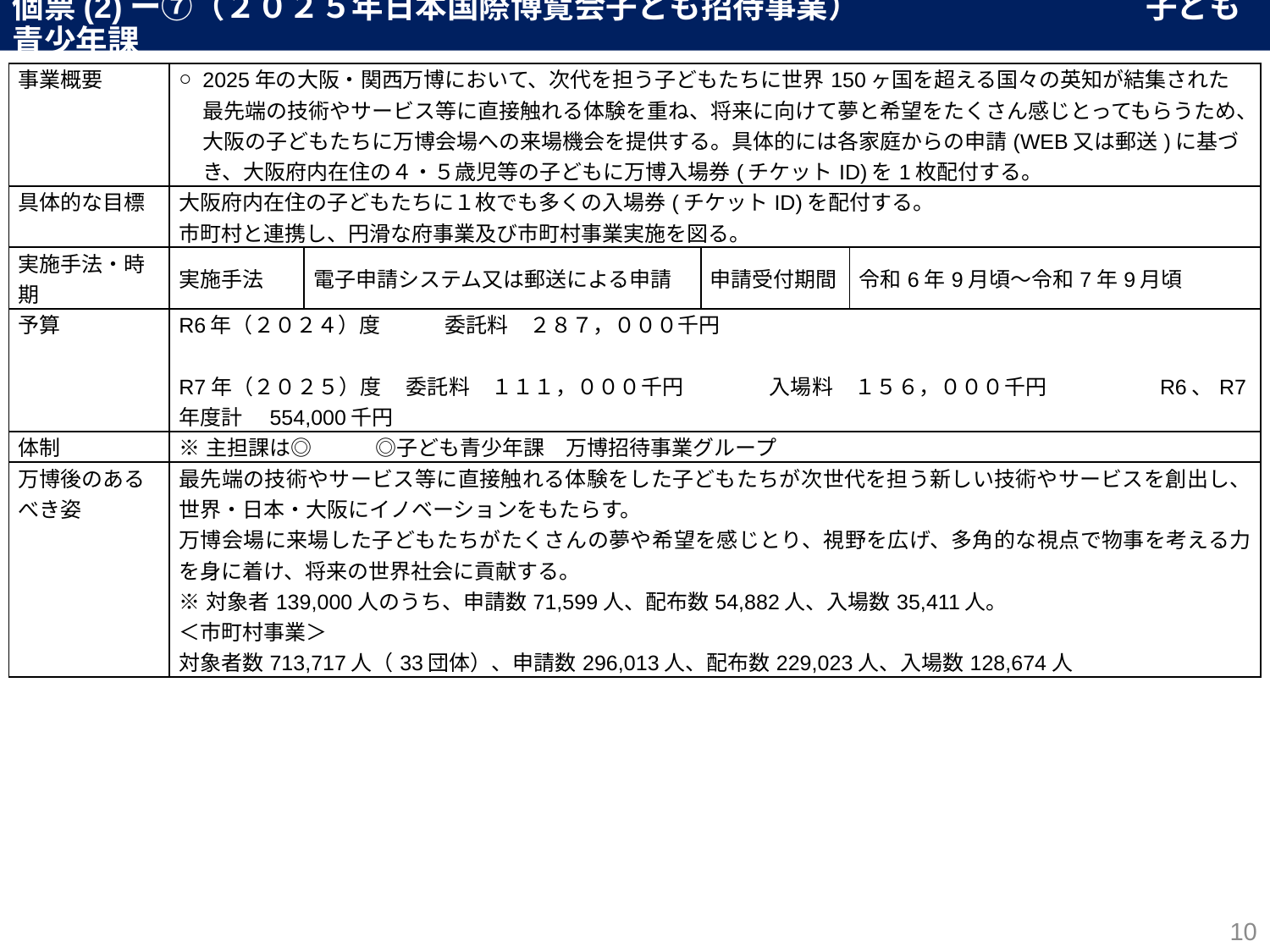

個票(2)ー⑦（２０２５年日本国際博覧会子ども招待事業）　　　　　　　　　子ども青少年課
| 事業概要 | 2025年の⼤阪・関⻄万博において、次代を担う⼦どもたちに世界150ヶ国を超える国々の英知が結集された最先端の技術やサービス等に直接触れる体験を重ね、将来に向けて夢と希望をたくさん感じとってもらうため、⼤阪の⼦どもたちに万博会場への来場機会を提供する。具体的には各家庭からの申請(WEB又は郵送)に基づき、大阪府内在住の４・５歳児等の子どもに万博入場券(チケットID)を1枚配付する。 |  |  |  |
| --- | --- | --- | --- | --- |
| 具体的な目標 | 大阪府内在住の子どもたちに１枚でも多くの入場券(チケットID)を配付する。 市町村と連携し、円滑な府事業及び市町村事業実施を図る。 |  |  |  |
| 実施手法・時期 | 実施手法 | 電子申請システム又は郵送による申請 | 申請受付期間 | 令和6年9月頃～令和7年9月頃 |
| 予算 | R6年（２０２４）度　　　委託料　２８７，０００千円　　　　　　　　　　　　　　　　　　　　　　　　　　　　　 R7年（２０２５）度 委託料　１１１，０００千円　　　　入場料　１５６，０００千円　　　　　R6、R7年度計　554,000千円 | R5年度　15,213千円 R6年度　24,068千円 R7年度　　　　　　　　千円 |  |  |
| 体制 | ※主担課は◎　　　◎子ども青少年課　万博招待事業グループ | ※主担課は◎ ◎障がい福祉室自立支援課 |  |  |
| 万博後のあるべき姿 | 最先端の技術やサービス等に直接触れる体験をした子どもたちが次世代を担う新しい技術やサービスを創出し、世界・日本・大阪にイノベーションをもたらす。 万博会場に来場した子どもたちがたくさんの夢や希望を感じとり、視野を広げ、多角的な視点で物事を考える力を身に着け、将来の世界社会に貢献する。 ※対象者139,000人のうち、申請数71,599人、配布数54,882人、入場数35,411人。 ＜市町村事業＞ 対象者数713,717人（33団体）、申請数296,013人、配布数229,023人、入場数128,674人 |  |  |  |
10